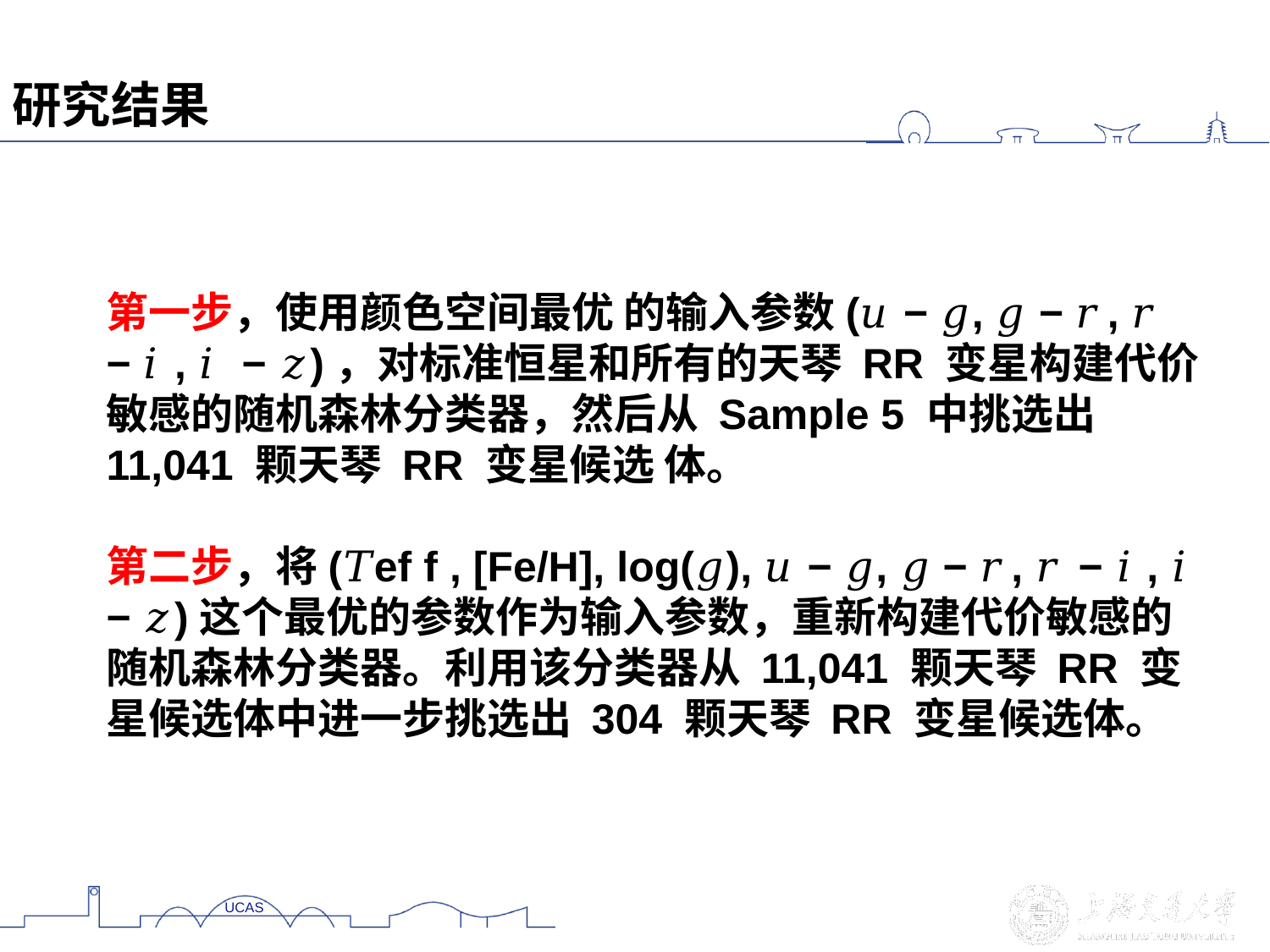

研究结果
第一步，使用颜色空间最优 的输入参数(𝑢 − 𝑔, 𝑔 − 𝑟, 𝑟 − 𝑖, 𝑖 − 𝑧)，对标准恒星和所有的天琴 RR 变星构建代价敏感的随机森林分类器，然后从 Sample 5 中挑选出 11,041 颗天琴 RR 变星候选 体。

第二步，将(𝑇ef f , [Fe/H], log(𝑔), 𝑢 − 𝑔, 𝑔 − 𝑟, 𝑟 − 𝑖, 𝑖 − 𝑧)这个最优的参数作为输入参数，重新构建代价敏感的随机森林分类器。利用该分类器从 11,041 颗天琴 RR 变星候选体中进一步挑选出 304 颗天琴 RR 变星候选体。